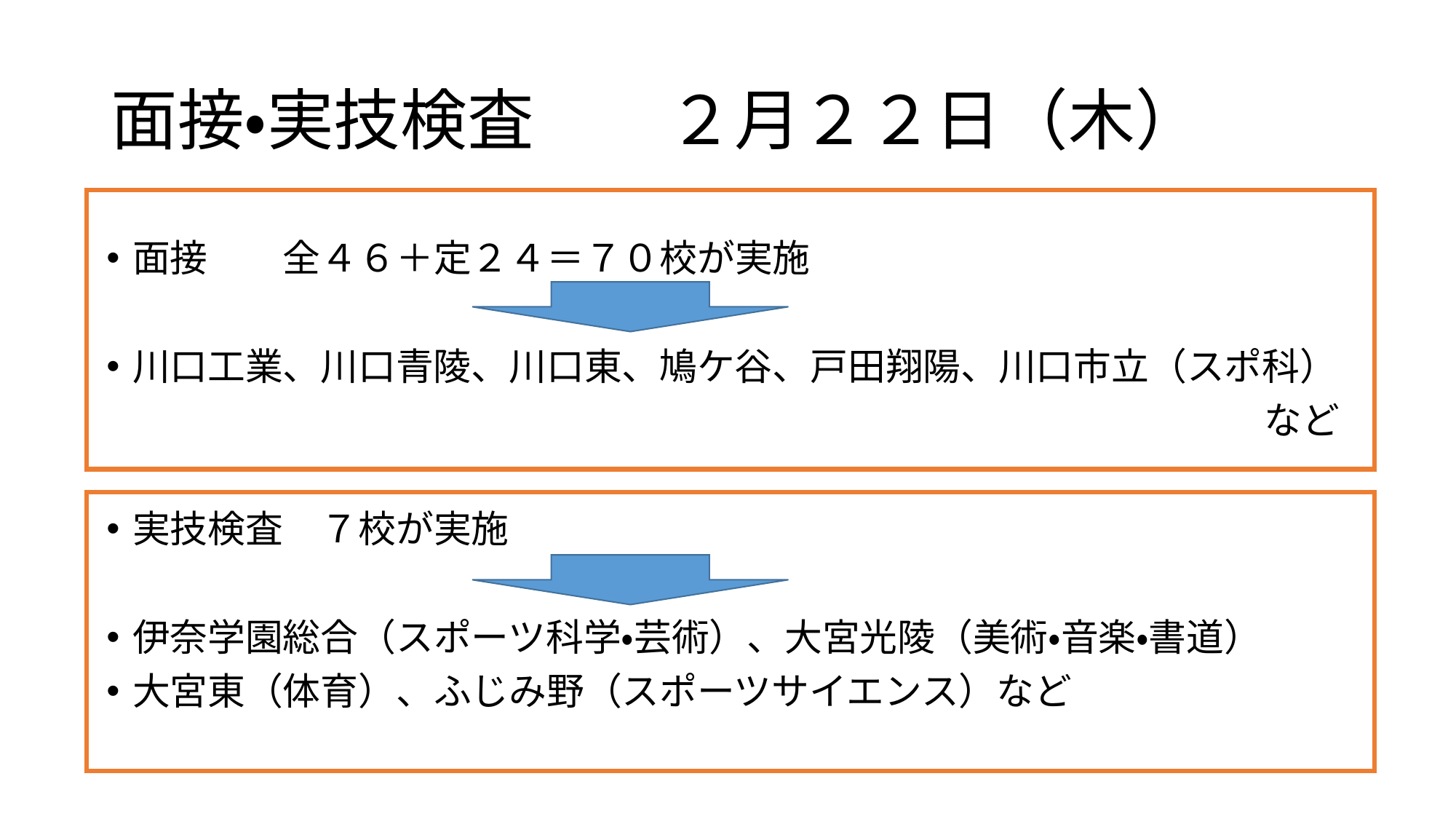

# 面接・実技検査　　２月２２日（木）

面接　　全４６＋定２４＝７０校が実施

川口工業、川口青陵、川口東、鳩ケ谷、戸田翔陽、川口市立（スポ科）
など

実技検査　７校が実施

伊奈学園総合（スポーツ科学・芸術）、大宮光陵（美術・音楽・書道）
大宮東（体育）、ふじみ野（スポーツサイエンス）など